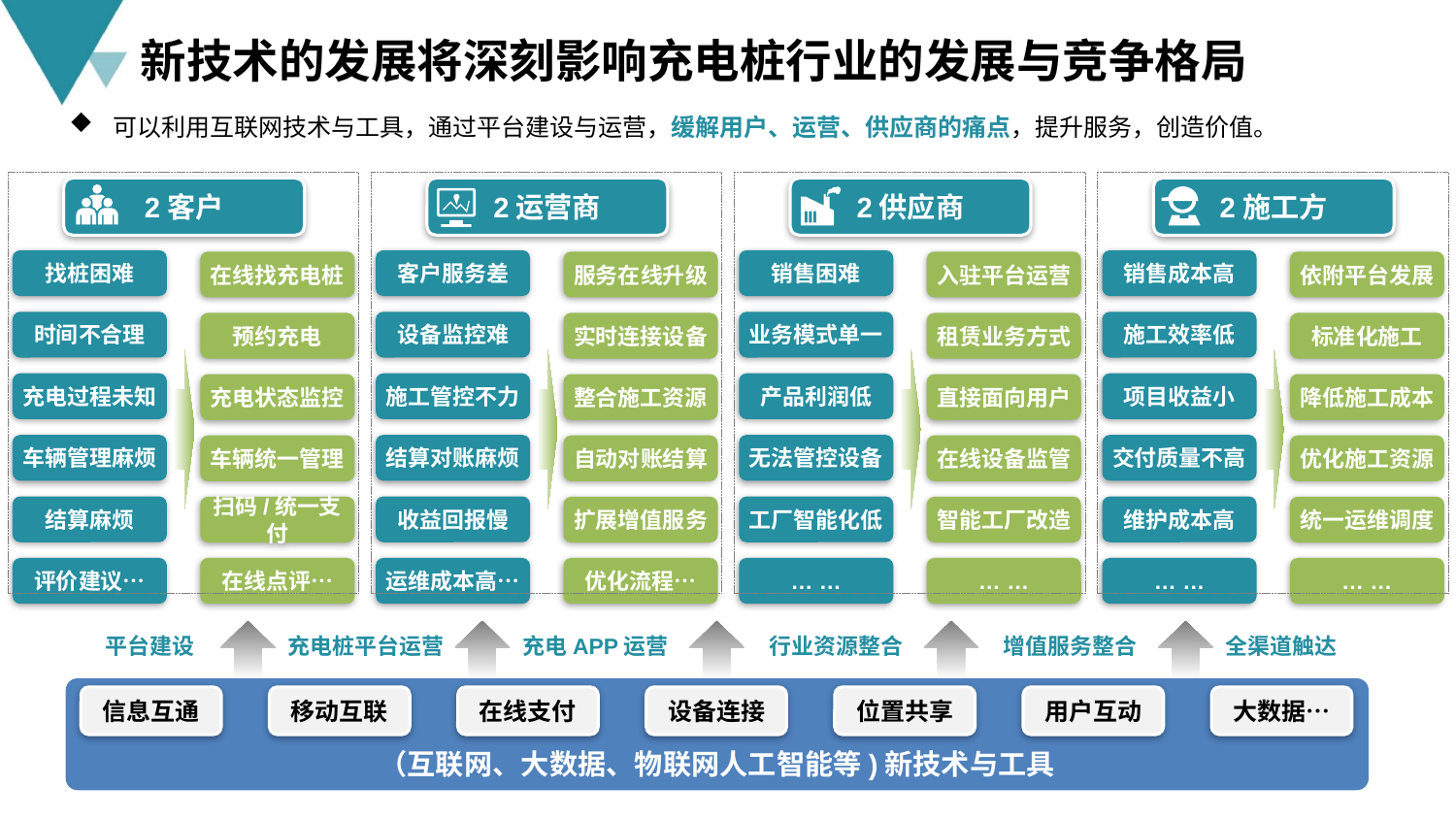

新技术的发展将深刻影响充电桩行业的发展与竞争格局
  可以利用互联网技术与工具，通过平台建设与运营，缓解用户、运营、供应商的痛点，提升服务，创造价值。

2客户

找桩困难
在线找充电桩
时间不合理
预约充电

充电过程未知
充电状态监控
车辆管理麻烦
车辆统一管理
结算麻烦
扫码/统一支付
评价建议…
在线点评…

2运营商
客户服务差
服务在线升级
设备监控难
实时连接设备

施工管控不力
整合施工资源
结算对账麻烦
自动对账结算
收益回报慢
扩展增值服务
运维成本高…
优化流程…

2供应商
销售困难
入驻平台运营
业务模式单一
租赁业务方式

产品利润低
直接面向用户
无法管控设备
在线设备监管
工厂智能化低
智能工厂改造
… …
… …

2施工方
销售成本高
依附平台发展
施工效率低
标准化施工

项目收益小
降低施工成本
交付质量不高
优化施工资源
维护成本高
统一运维调度
… …
… …

平台建设
充电桩平台运营
充电APP运营
行业资源整合
增值服务整合
全渠道触达

（互联网、大数据、物联网人工智能等)新技术与工具
信息互通
移动互联
在线支付
设备连接
位置共享
用户互动
大数据…
22